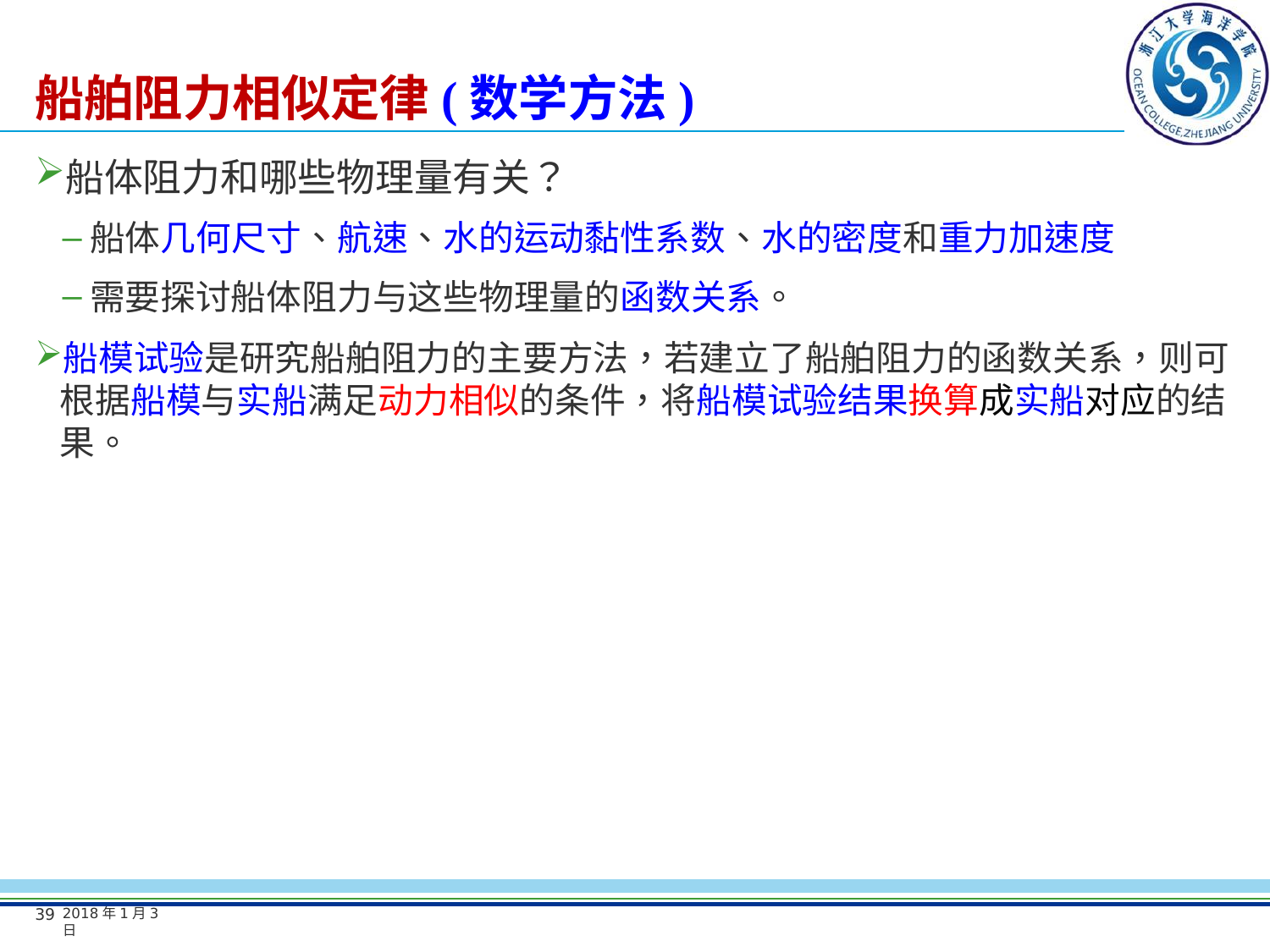

# 船舶阻力相似定律(数学方法)
船体阻力和哪些物理量有关？
船体几何尺寸、航速、水的运动黏性系数、水的密度和重力加速度
需要探讨船体阻力与这些物理量的函数关系。

船模试验是研究船舶阻力的主要方法，若建立了船舶阻力的函数关系，则可根据船模与实船满足动力相似的条件，将船模试验结果换算成实船对应的结果。
39